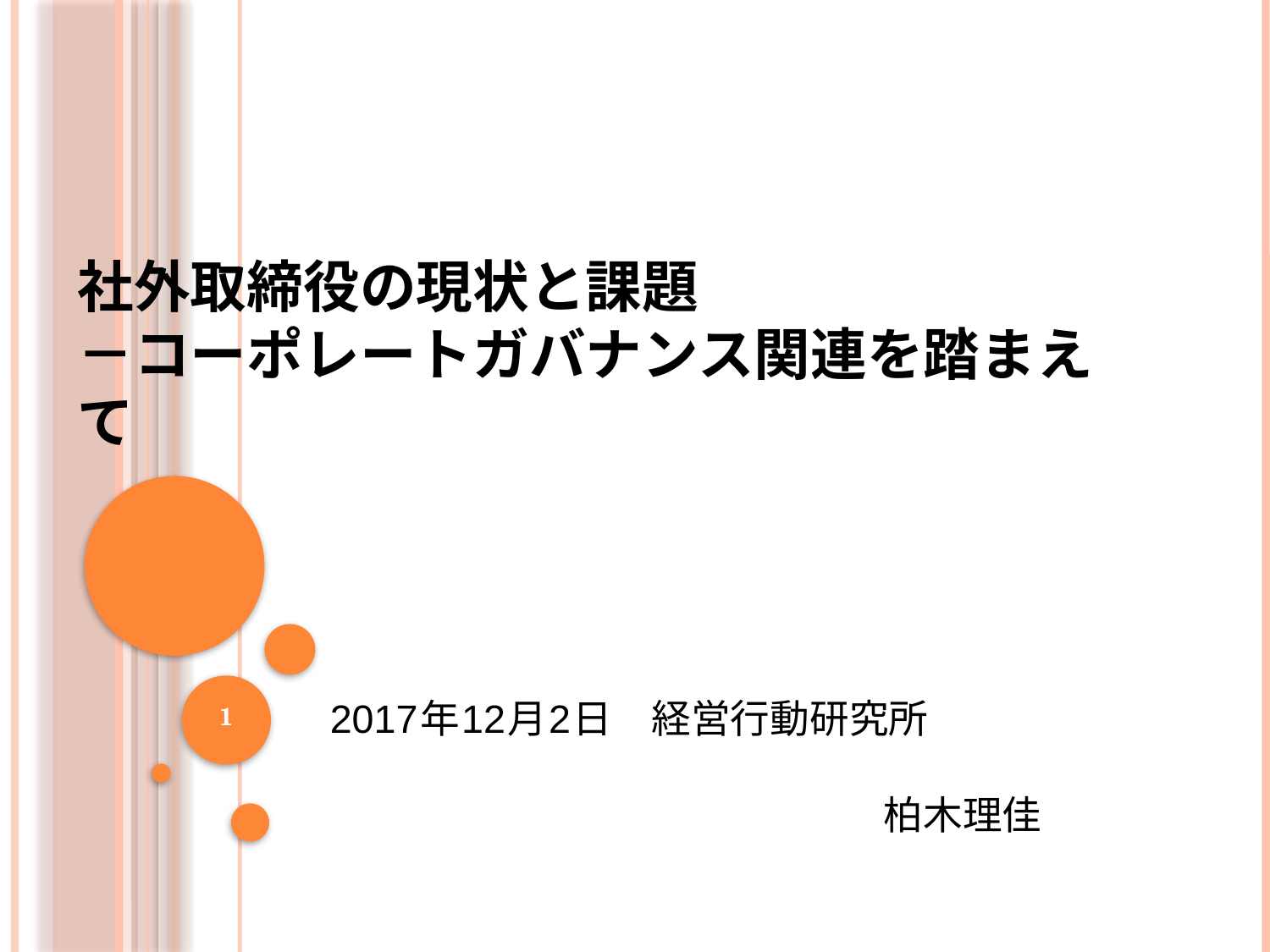

社外取締役の現状と課題
－コーポレートガバナンス関連を踏まえて
#

2017年12月2日　経営行動研究所
　　　　　　　　　　　　　　　　　　　　　　　　　　　　　　　　　　　柏木理佳

1